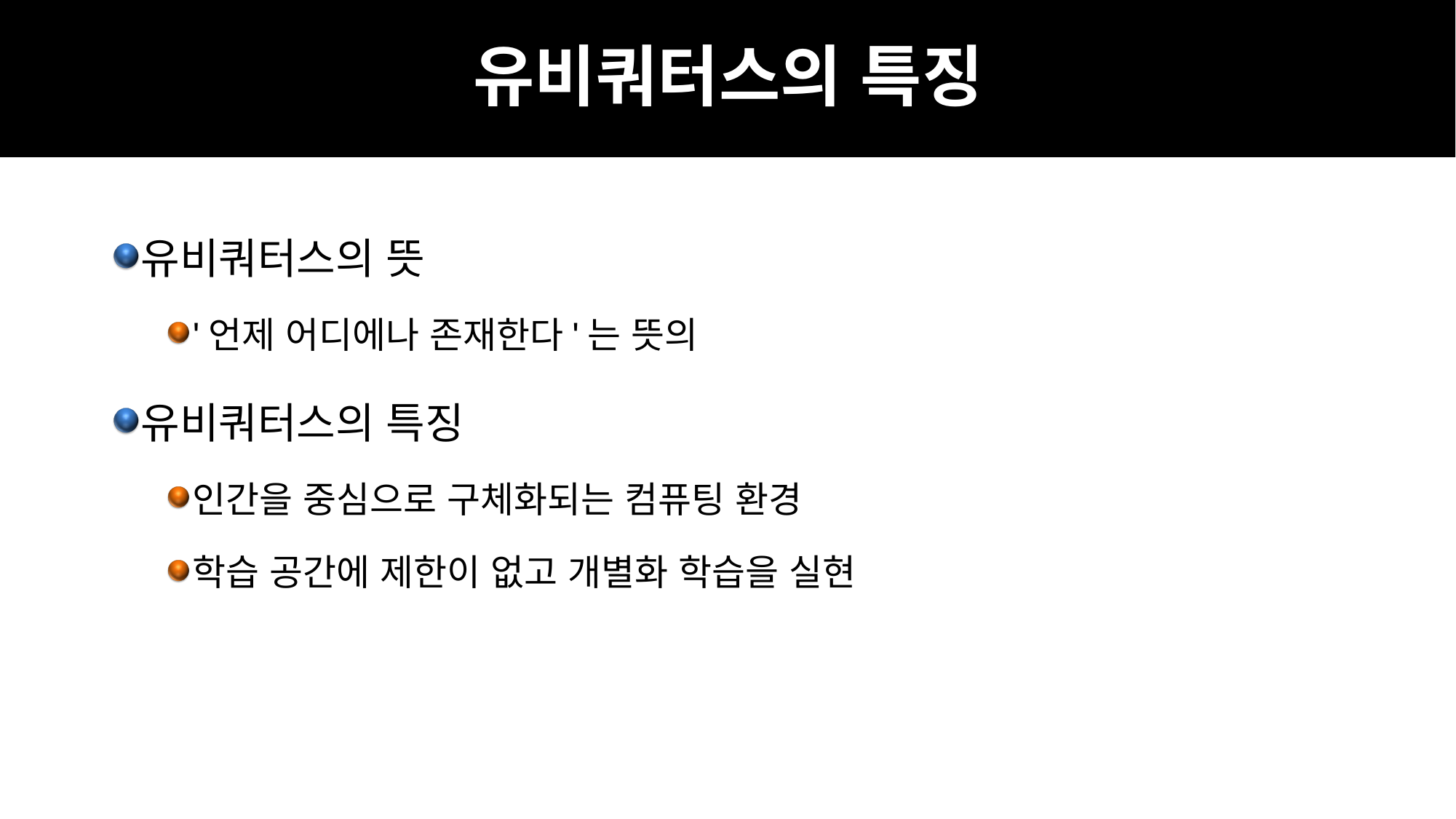

# 유비쿼터스의 특징
유비쿼터스의 뜻
'언제 어디에나 존재한다'는 뜻의
유비쿼터스의 특징
인간을 중심으로 구체화되는 컴퓨팅 환경
학습 공간에 제한이 없고 개별화 학습을 실현